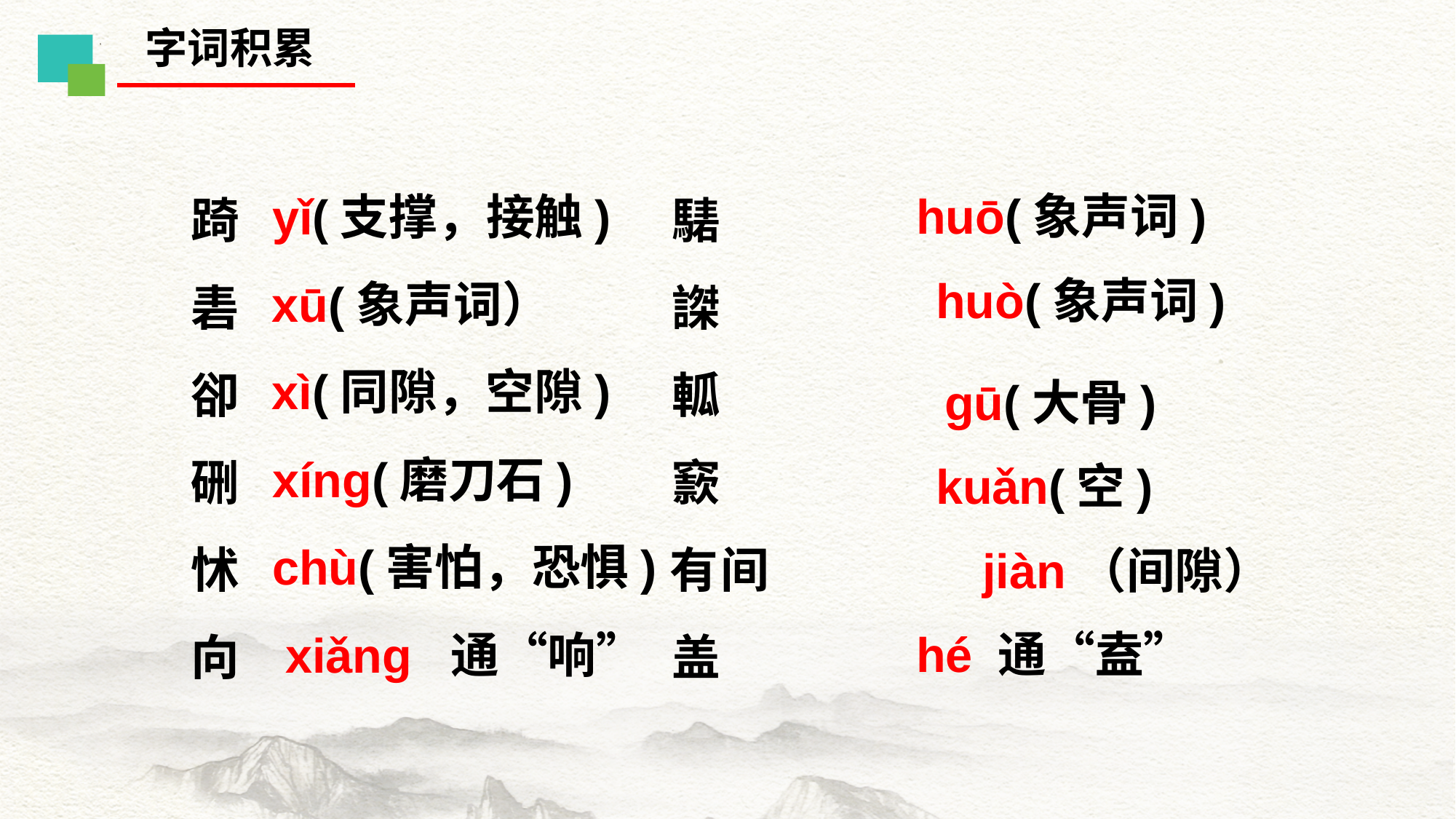

字词积累

 踦                                       騞
 砉                                       謋
 卻                                       軱
 硎                                       窾
 怵                                       有间
 向                                       盖
huō(象声词)
yǐ(支撑，接触)
huò(象声词)
xū(象声词）
gū(大骨)
xì(同隙，空隙)
xíng(磨刀石)
kuǎn(空)
chù(害怕，恐惧)
jiàn（间隙）
hé 通“盍”
 xiǎng  通“响”